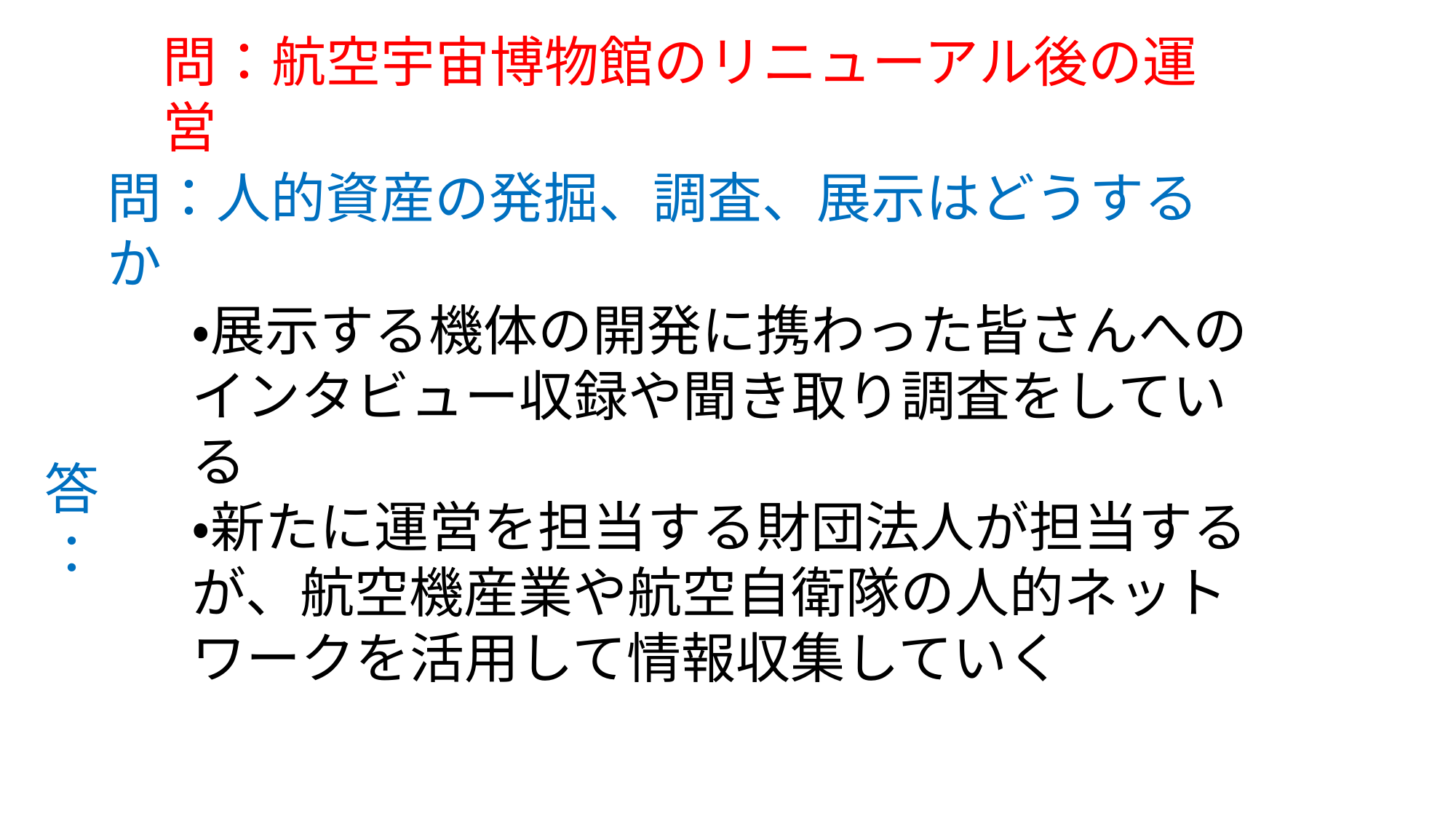

問：航空宇宙博物館のリニューアル後の運営
問：人的資産の発掘、調査、展示はどうするか
・展示する機体の開発に携わった皆さんへのインタビュー収録や聞き取り調査をしている
・新たに運営を担当する財団法人が担当するが、航空機産業や航空自衛隊の人的ネットワークを活用して情報収集していく
答：